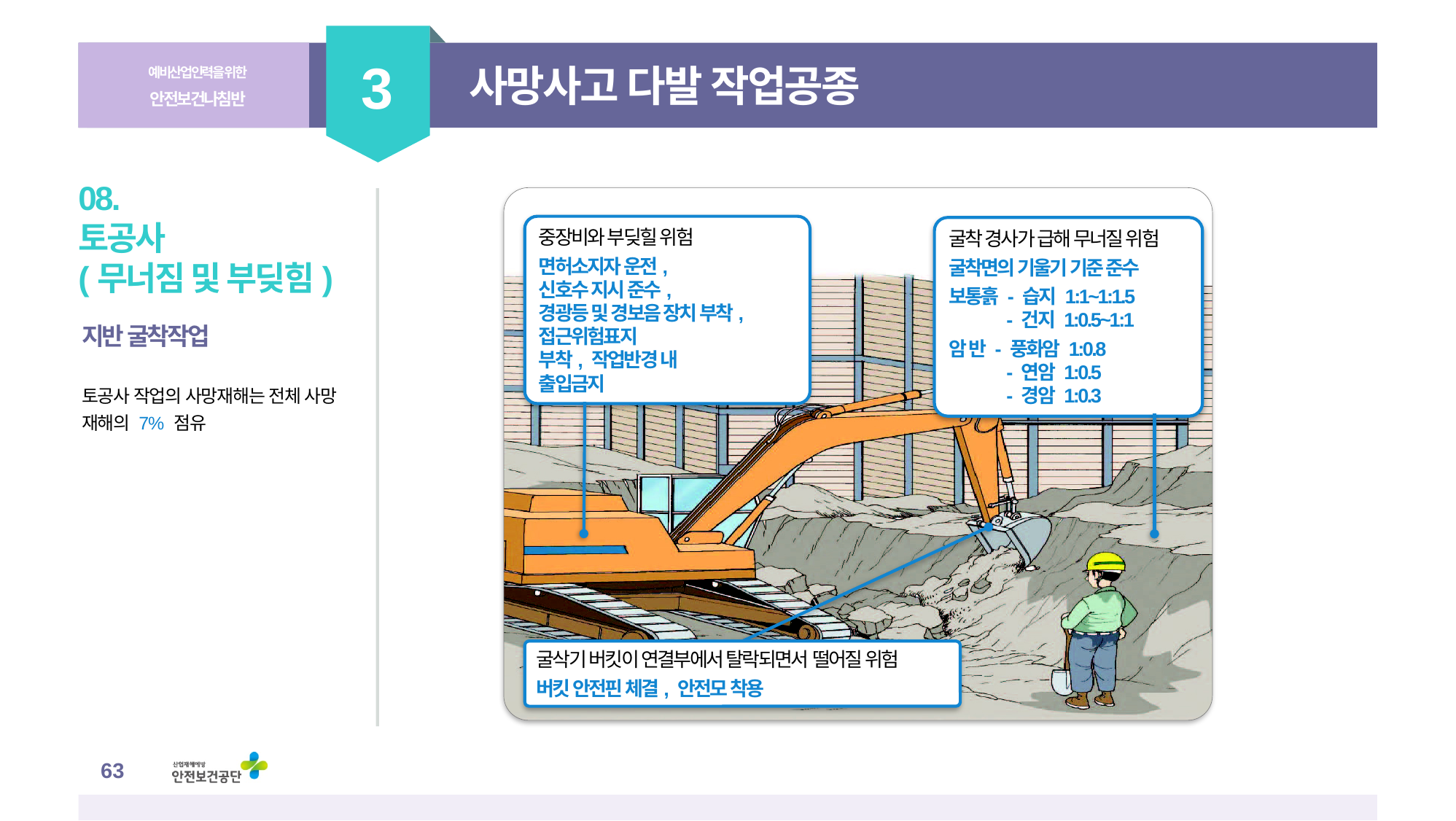

3
예비산업인력을 위한
안전보건나침반
사망사고 다발 작업공종

중장비와 부딪힐 위험
면허소지자 운전,
신호수 지시 준수,
경광등 및 경보음 장치 부착, 접근위험표지
부착, 작업반경 내
출입금지
굴착 경사가 급해 무너질 위험
굴착면의 기울기 기준 준수
보통흙 - 습지 1:1~1:1.5
- 건지 1:0.5~1:1
암 반 - 풍화암 1:0.8
- 연암 1:0.5
- 경암 1:0.3
굴삭기 버킷이 연결부에서 탈락되면서 떨어질 위험
버킷 안전핀 체결, 안전모 착용
08.
토공사
(무너짐 및 부딪힘)
지반 굴착작업
토공사 작업의 사망재해는 전체 사망
재해의 7% 점유